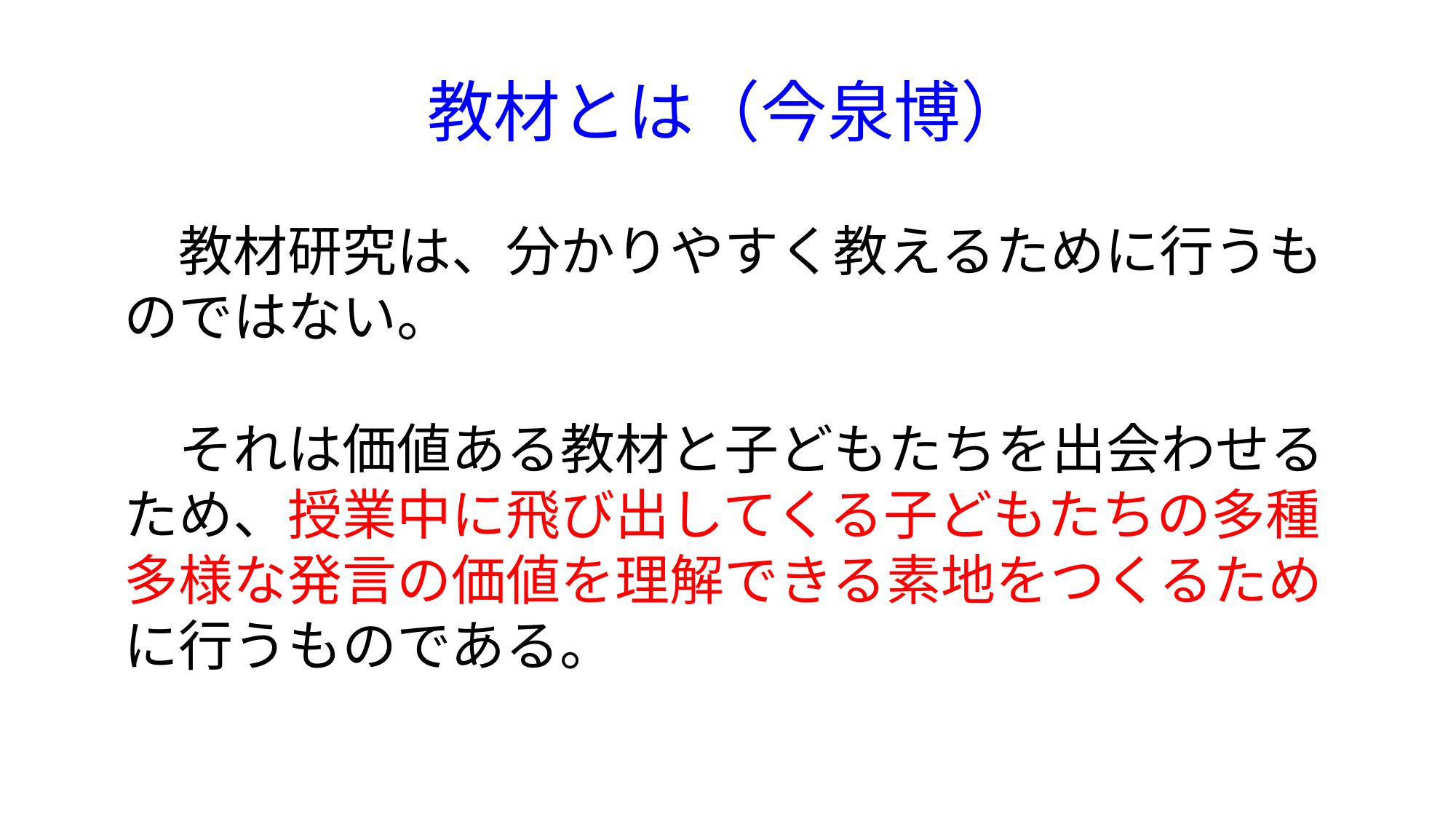

# 教材とは（今泉博）
　教材研究は、分かりやすく教えるために行うものではない。
　それは価値ある教材と子どもたちを出会わせるため、授業中に飛び出してくる子どもたちの多種多様な発言の価値を理解できる素地をつくるために行うものである。